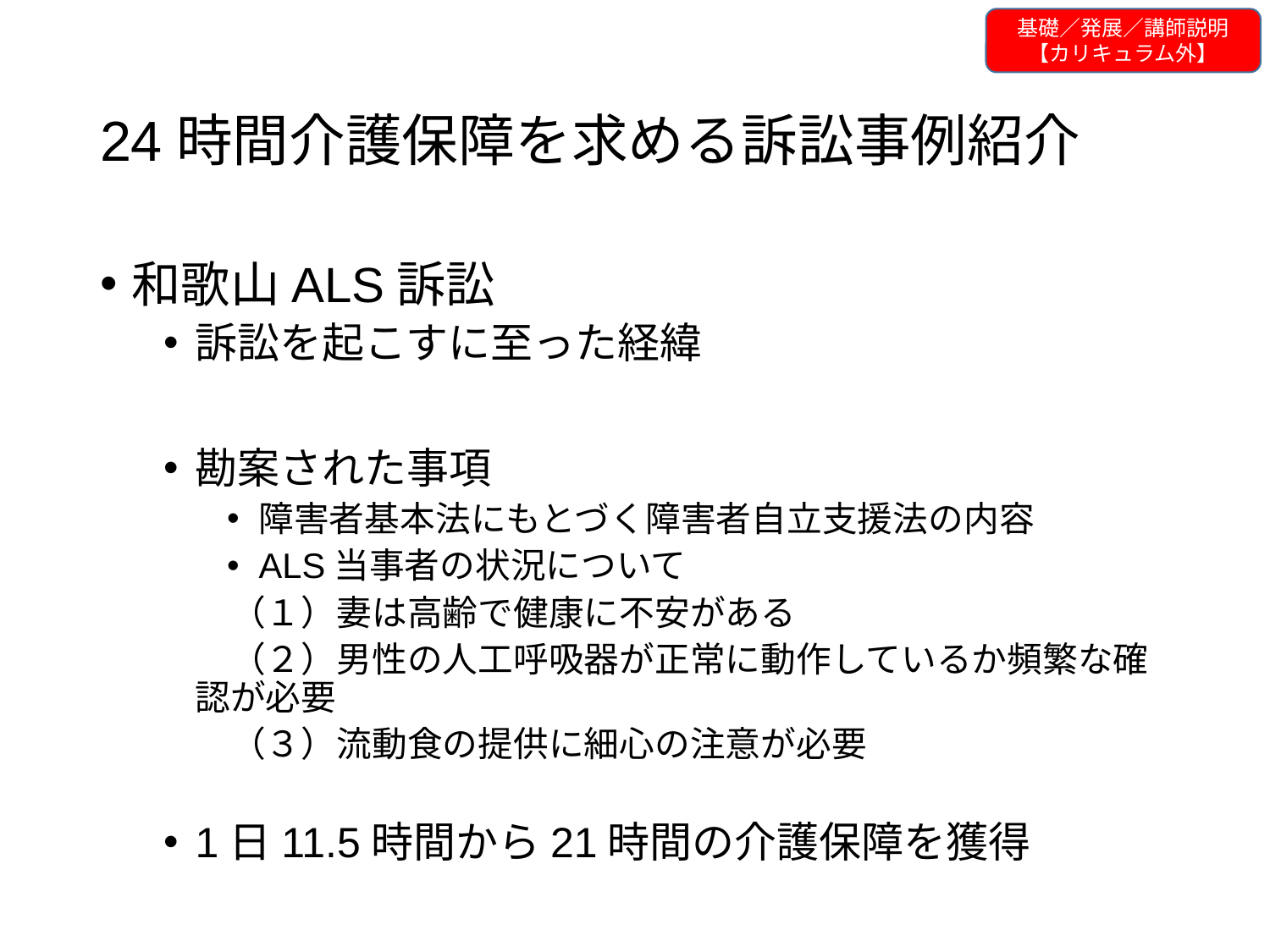

基礎／発展／講師説明
【カリキュラム外】
# 24時間介護保障を求める訴訟事例紹介
和歌山ALS訴訟
訴訟を起こすに至った経緯

勘案された事項
障害者基本法にもとづく障害者自立支援法の内容
ALS当事者の状況について
　（１）妻は高齢で健康に不安がある
　（２）男性の人工呼吸器が正常に動作しているか頻繁な確認が必要
　（３）流動食の提供に細心の注意が必要

1日11.5時間から21時間の介護保障を獲得